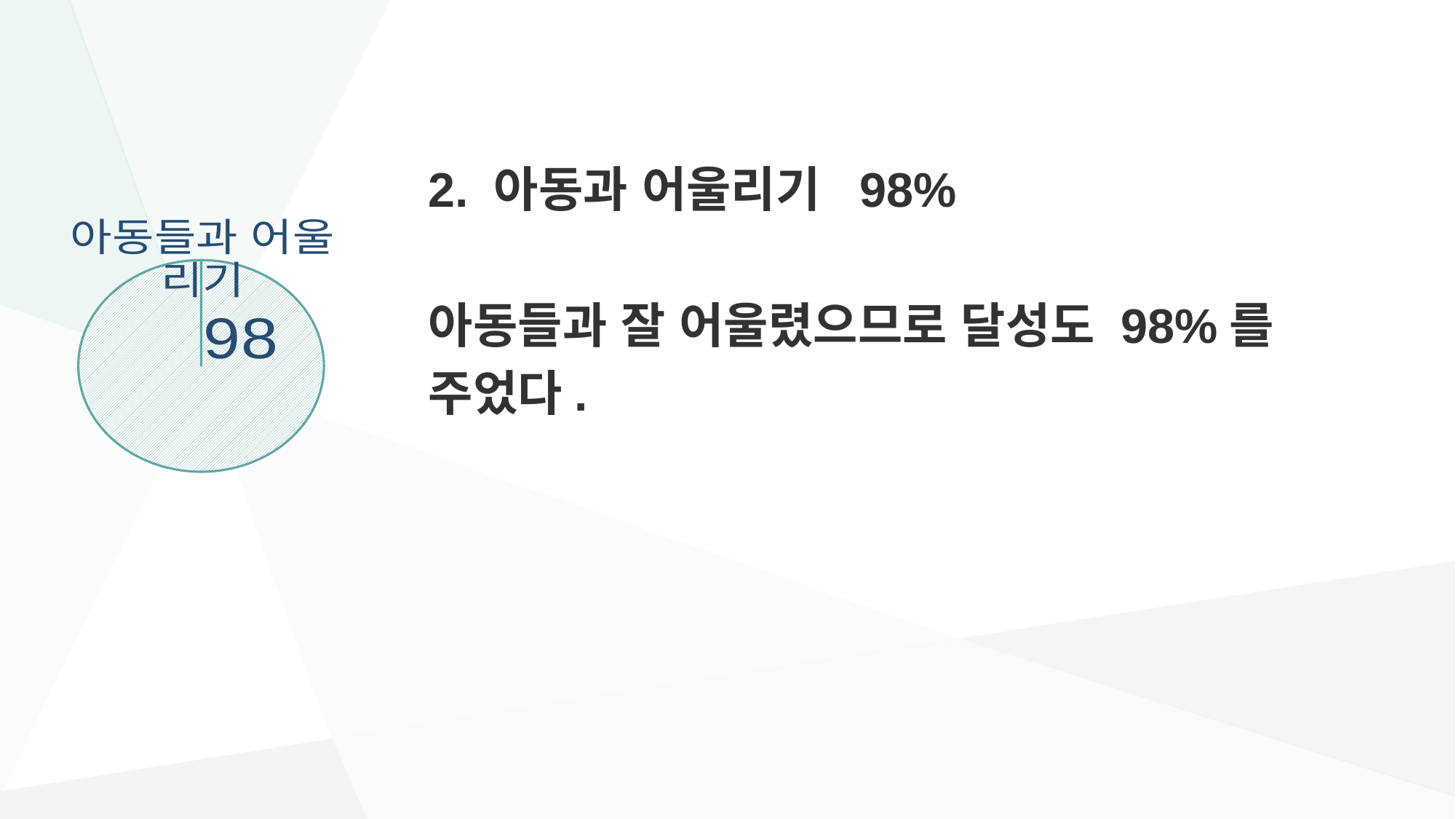

2. 아동과 어울리기  98%

아동들과 잘 어울렸으므로 달성도 98%를
주었다.

### Chart:

| Category | 아동들과 어울리기 |
|---|---|
| None | 98.0 |
| None | None |
| None | None |
| None | None |